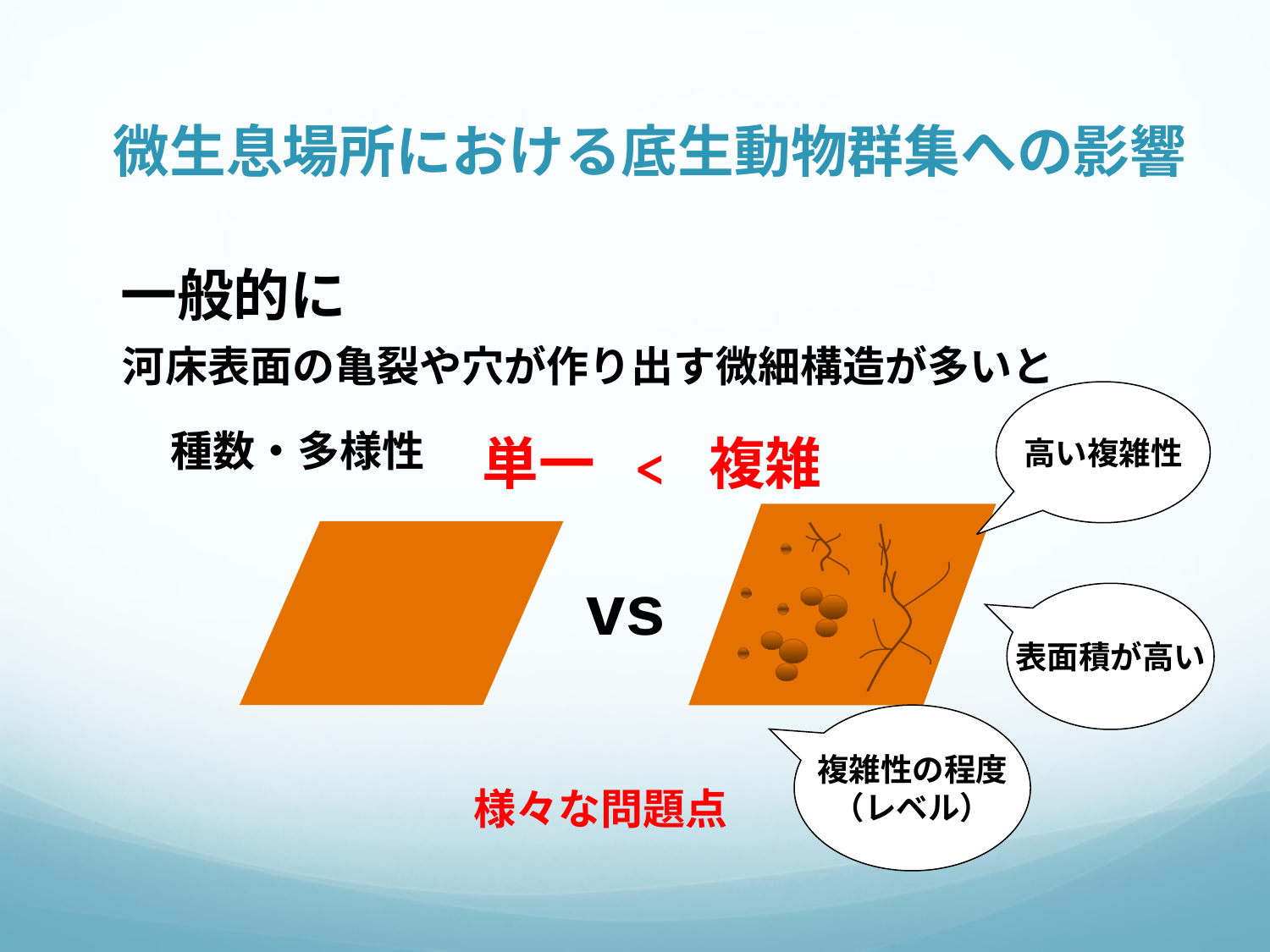

微生息場所における底生動物群集への影響
 一般的に
河床表面の亀裂や穴が作り出す微細構造が多いと
高い複雑性
表面積が高い
 種数・多様性
単一  <  複雑

vs
複雑性の程度
（レベル）
様々な問題点